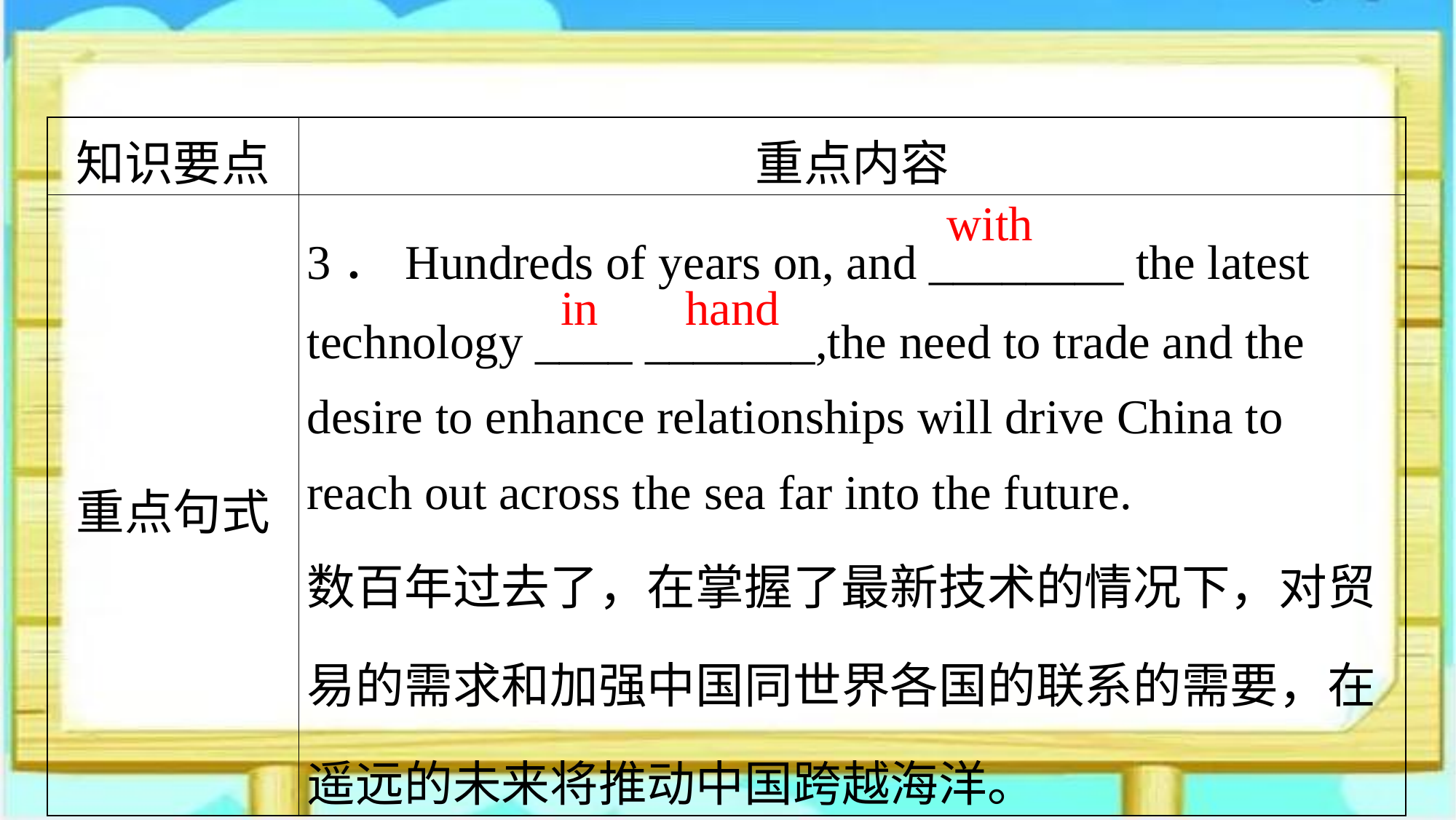

| 知识要点 | 重点内容 |
| --- | --- |
| 重点句式 | 3．Hundreds of years on, and \_\_\_\_\_\_\_\_ the latest technology \_\_\_\_ \_\_\_\_\_\_\_,the need to trade and the desire to enhance relationships will drive China to reach out across the sea far into the future. 数百年过去了，在掌握了最新技术的情况下，对贸易的需求和加强中国同世界各国的联系的需要，在遥远的未来将推动中国跨越海洋。 |
with
in
hand